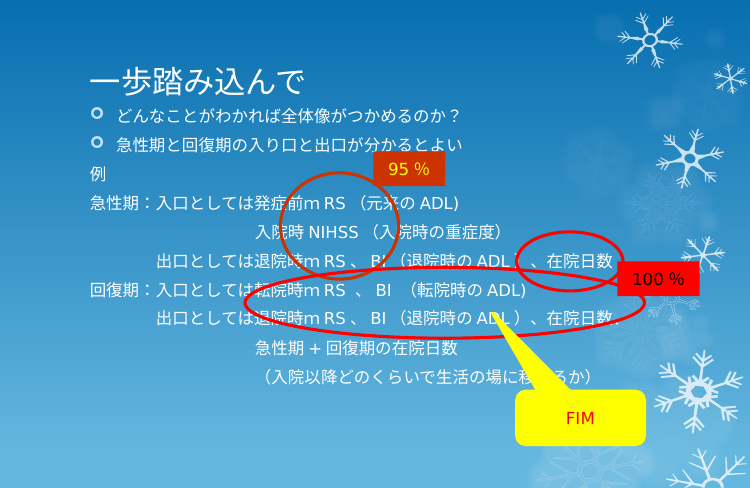

# 一歩踏み込んで
どんなことがわかれば全体像がつかめるのか？
急性期と回復期の入り口と出口が分かるとよい
例
急性期：入口としては発症前ｍRS（元来のADL)
　　　　　　　　　　入院時NIHSS（入院時の重症度）
　　　　出口としては退院時ｍRS、BI（退院時のADL）、在院日数
回復期：入口としては転院時ｍRS 、BI （転院時のADL)
　　　　出口としては退院時ｍRS、BI（退院時のADL）、在院日数、
　　　　　　　　　　急性期+回復期の在院日数
　　　　　　　　　　（入院以降どのくらいで生活の場に移れるか）
95％

100％

FIM